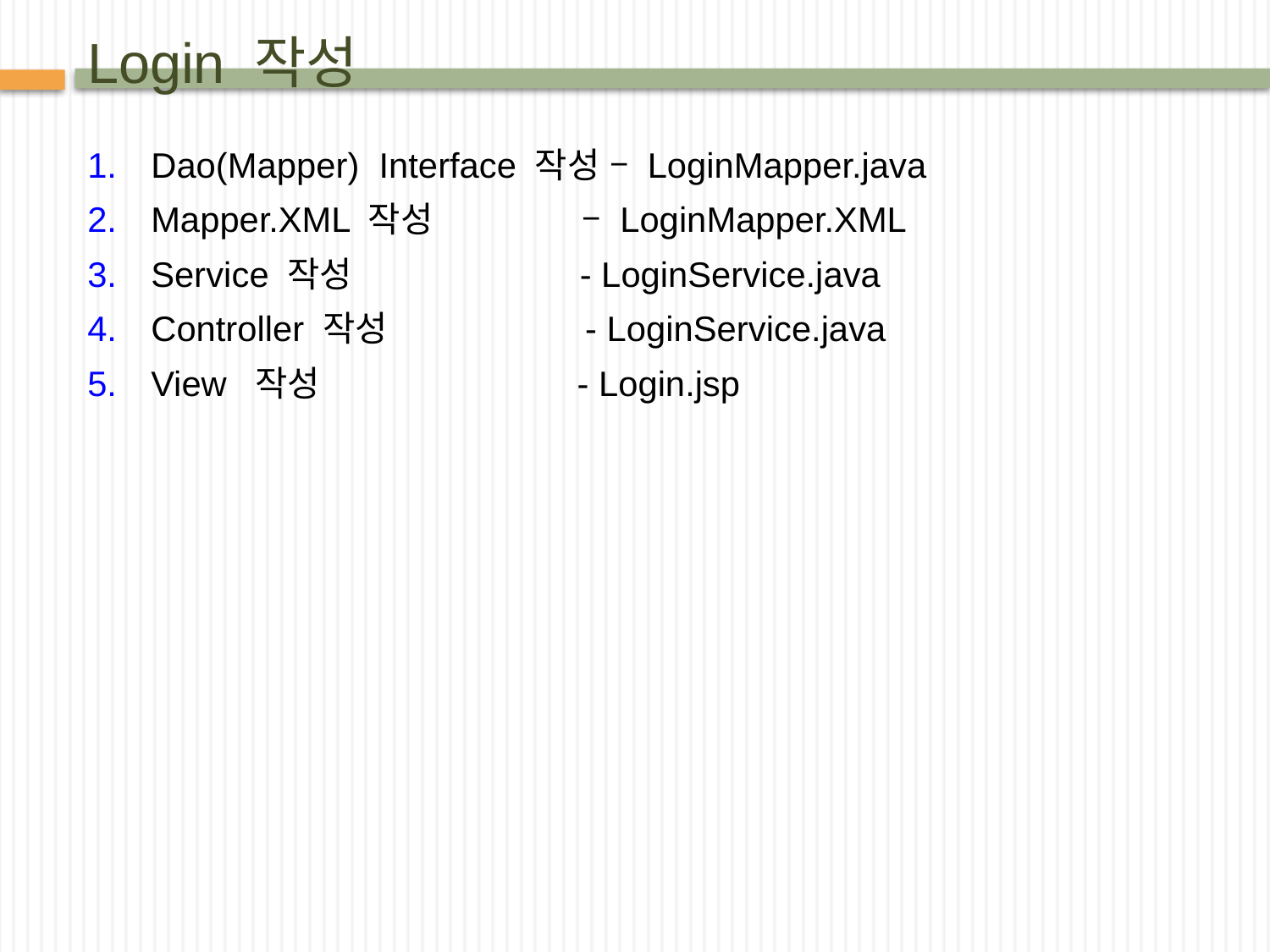

# Login 작성
Dao(Mapper)  Interface 작성 – LoginMapper.java
Mapper.XML 작성               – LoginMapper.XML
Service 작성                      - LoginService.java
Controller 작성                   - LoginService.java
View  작성                         - Login.jsp